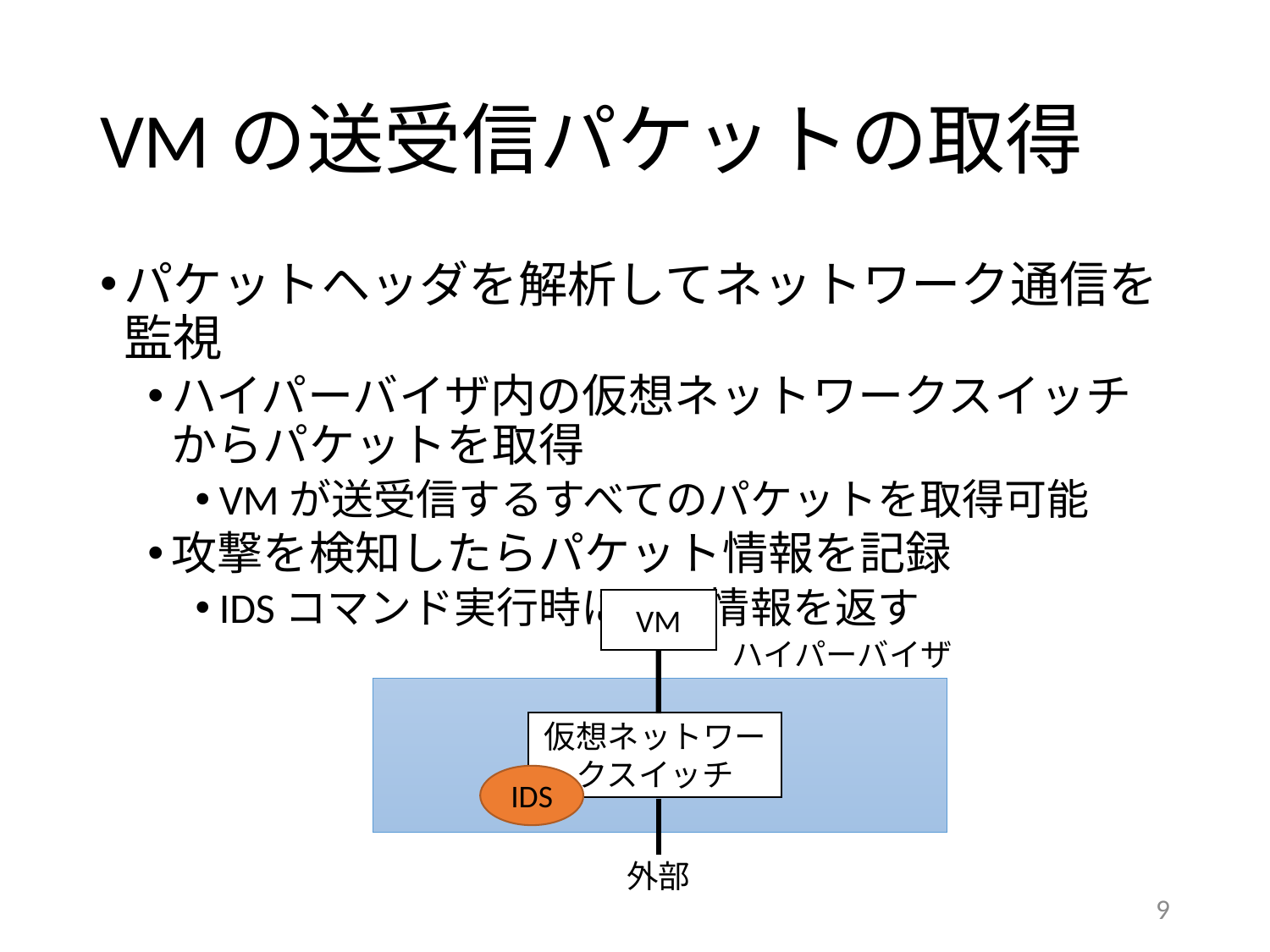

# VMの送受信パケットの取得
パケットヘッダを解析してネットワーク通信を監視
ハイパーバイザ内の仮想ネットワークスイッチからパケットを取得
VMが送受信するすべてのパケットを取得可能
攻撃を検知したらパケット情報を記録
IDSコマンド実行時にその情報を返す
VM
ハイパーバイザ

仮想ネットワークスイッチ
IDS
外部
9